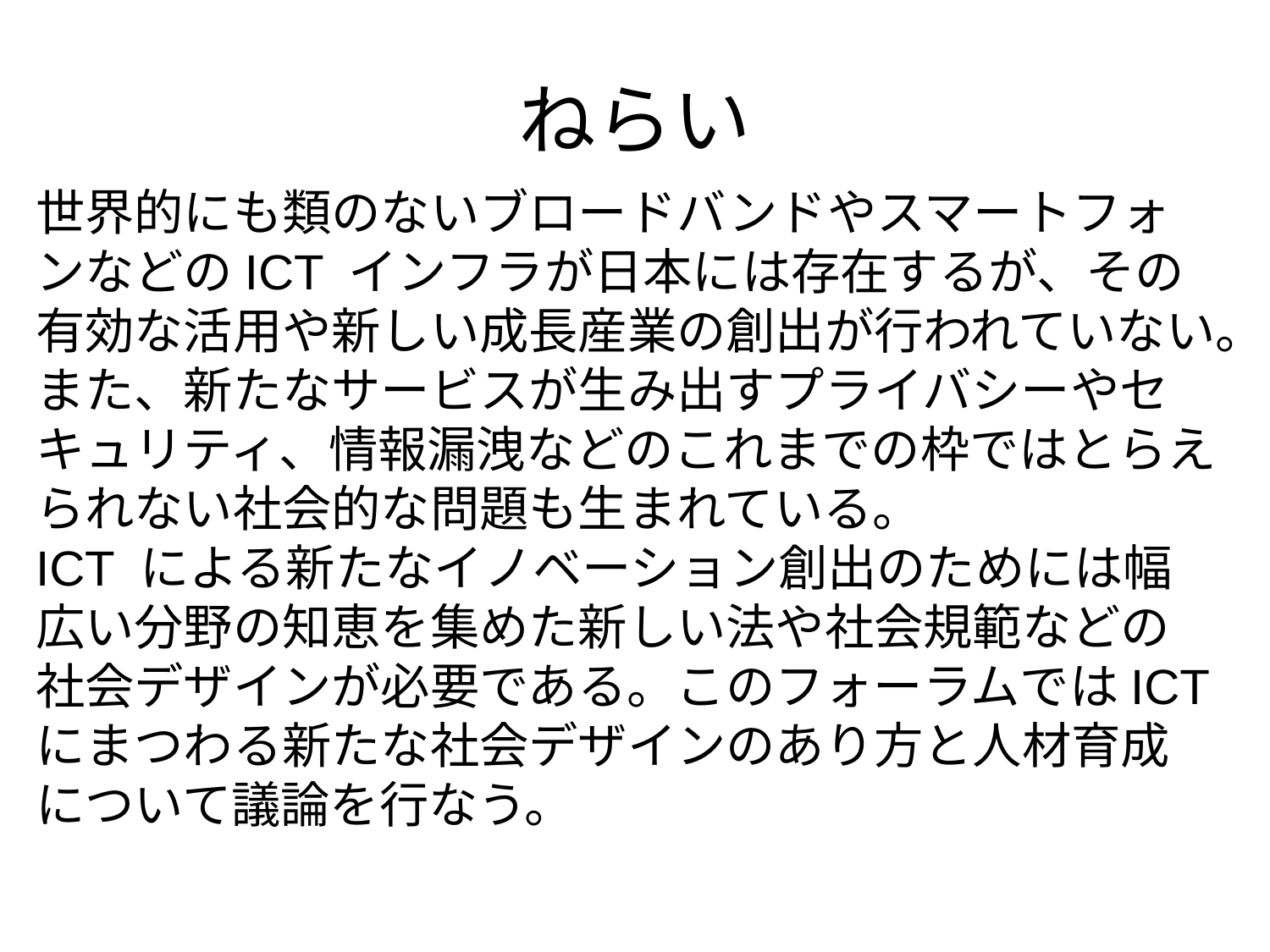

# ねらい
世界的にも類のないブロードバンドやスマートフォンなどのICT インフラが日本には存在するが、その有効な活用や新しい成長産業の創出が行われていない。また、新たなサービスが生み出すプライバシーやセキュリティ、情報漏洩などのこれまでの枠ではとらえられない社会的な問題も生まれている。
ICT による新たなイノベーション創出のためには幅広い分野の知恵を集めた新しい法や社会規範などの社会デザインが必要である。このフォーラムではICTにまつわる新たな社会デザインのあり方と人材育成について議論を行なう。